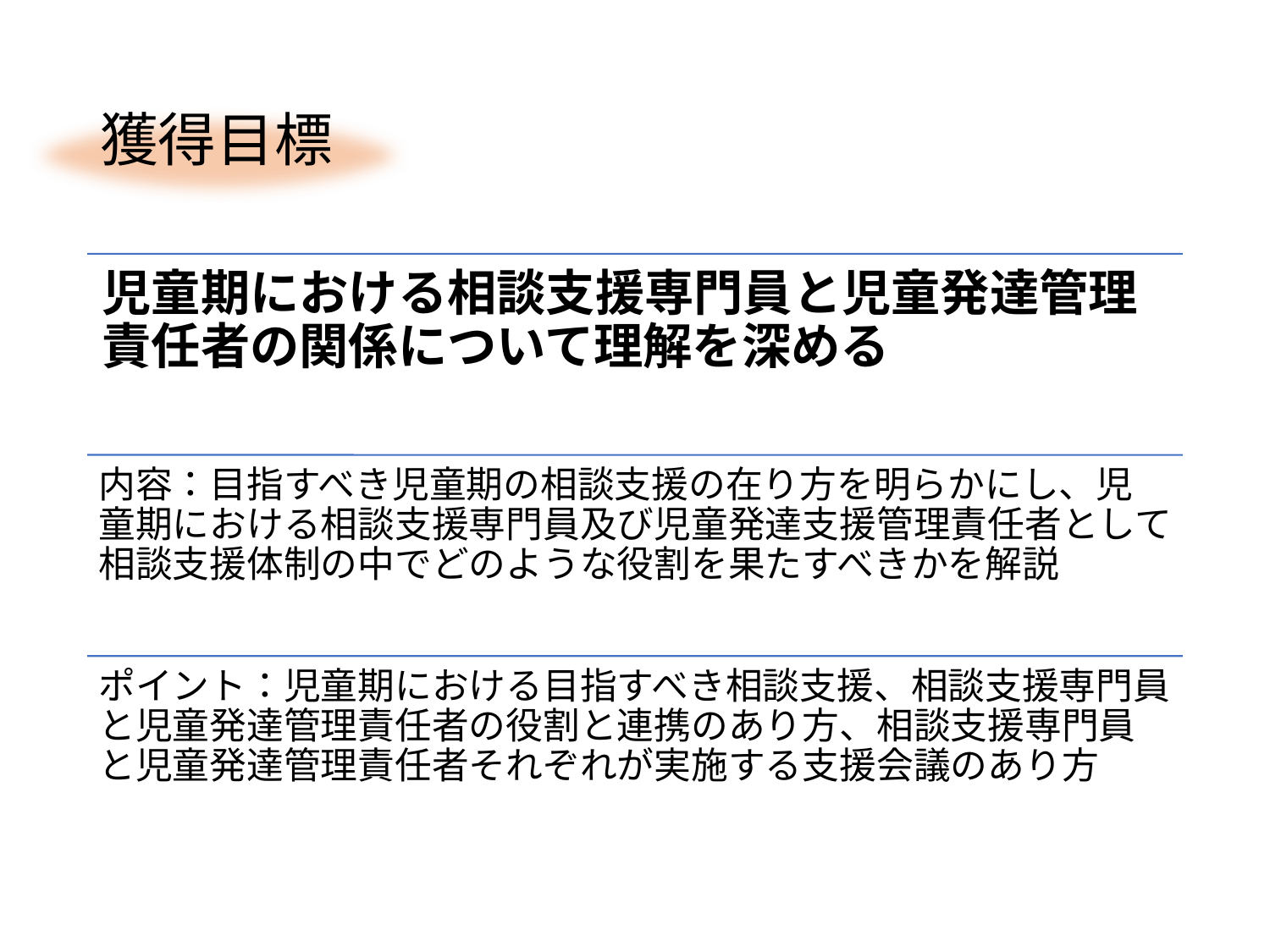

# 獲得目標

児童期における相談支援専門員と児童発達管理責任者の関係について理解を深める
内容：目指すべき児童期の相談支援の在り方を明らかにし、児 童期における相談支援専門員及び児童発達支援管理責任者として相談支援体制の中でどのような役割を果たすべきかを解説
ポイント：児童期における目指すべき相談支援、相談支援専門員と児童発達管理責任者の役割と連携のあり方、相談支援専門員と児童発達管理責任者それぞれが実施する支援会議のあり方